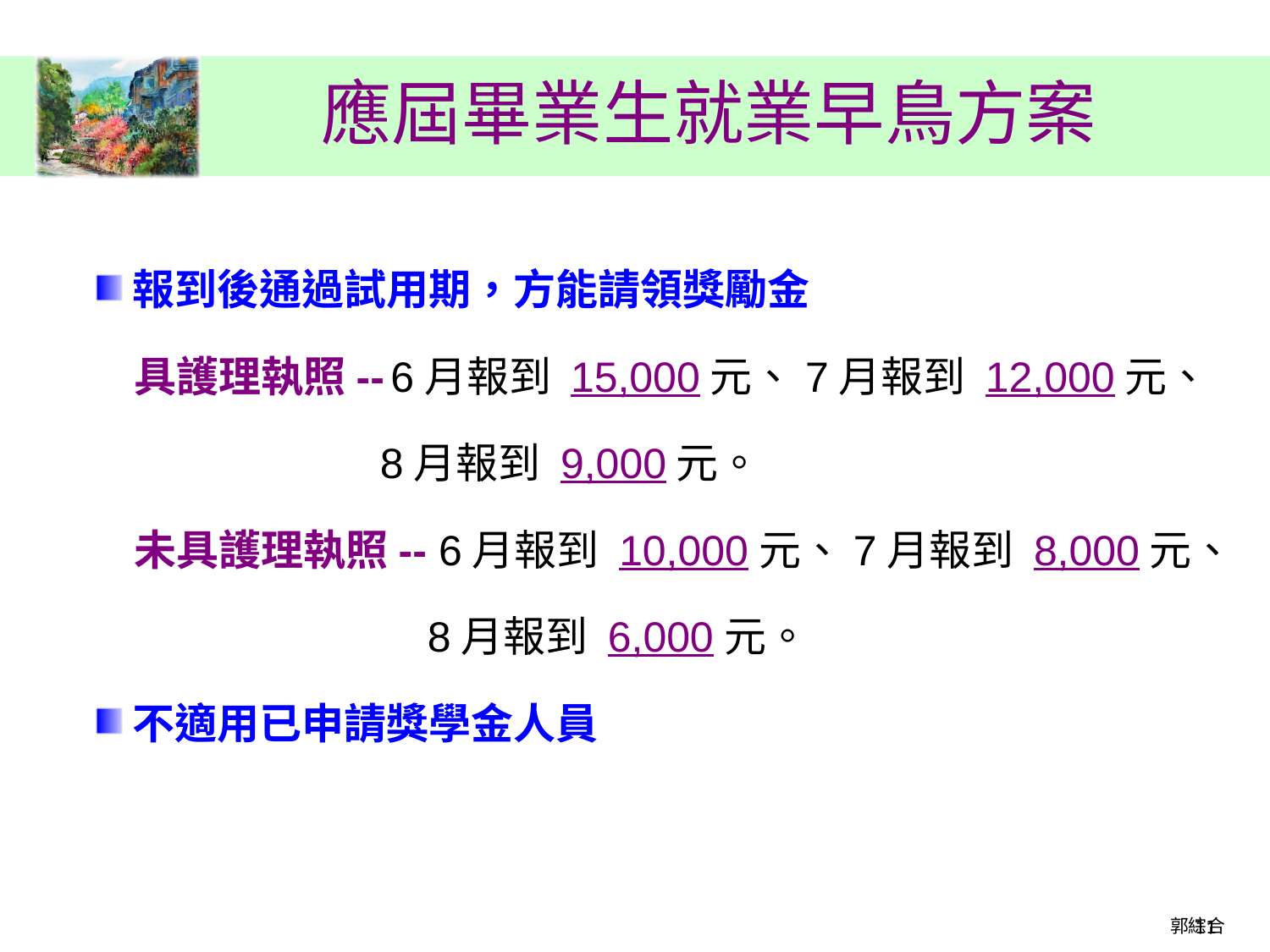

# 應屆畢業生就業早鳥方案
報到後通過試用期，方能請領獎勵金
   具護理執照-- 6月報到 15,000元、7月報到 12,000元、
                        8月報到 9,000元。
   未具護理執照-- 6月報到 10,000元、7月報到 8,000元、
                            8月報到 6,000元。
不適用已申請獎學金人員